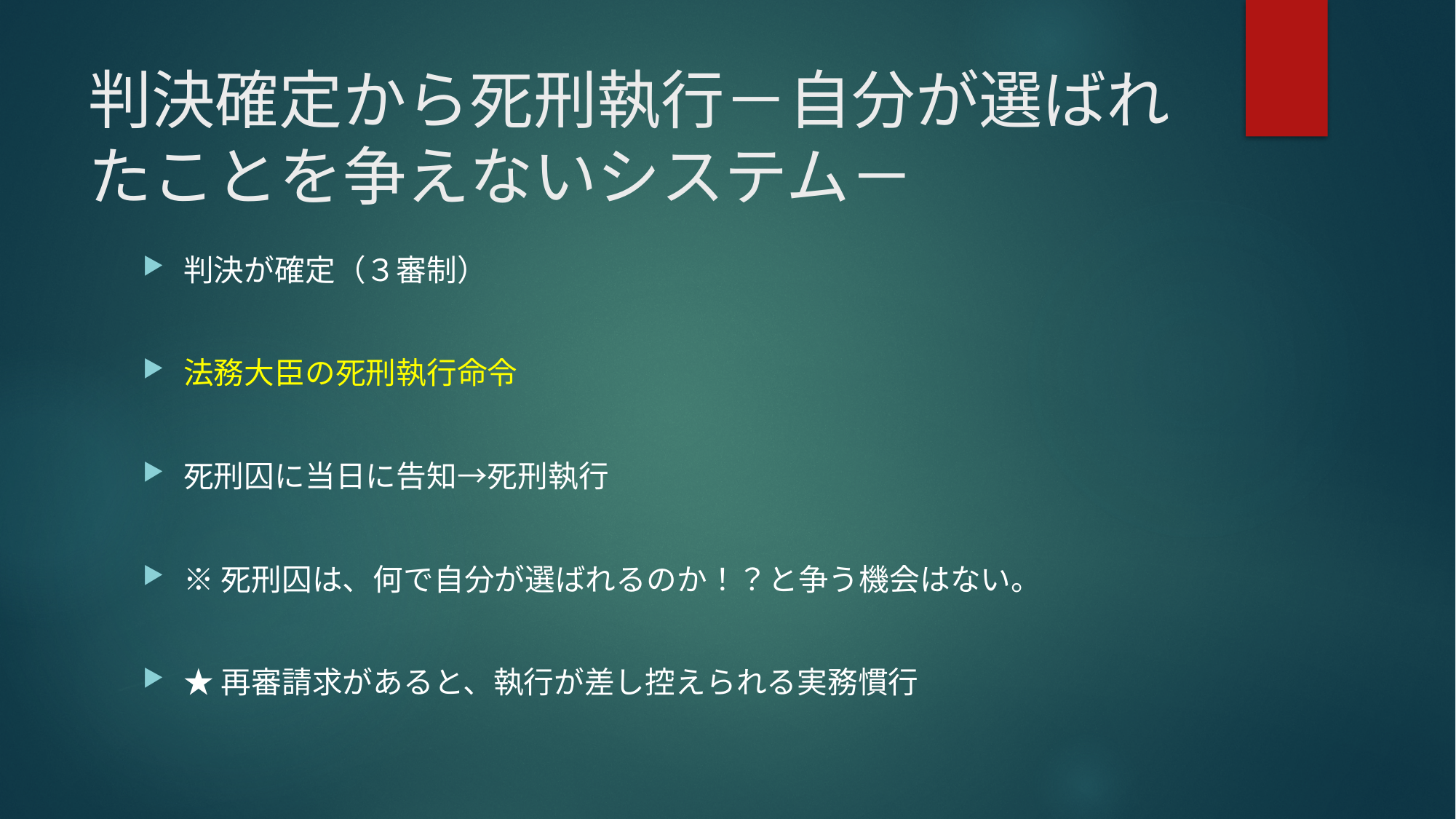

# 判決確定から死刑執行－自分が選ばれたことを争えないシステム－
判決が確定（３審制）

法務大臣の死刑執行命令

死刑囚に当日に告知→死刑執行

※死刑囚は、何で自分が選ばれるのか！？と争う機会はない。

★再審請求があると、執行が差し控えられる実務慣行